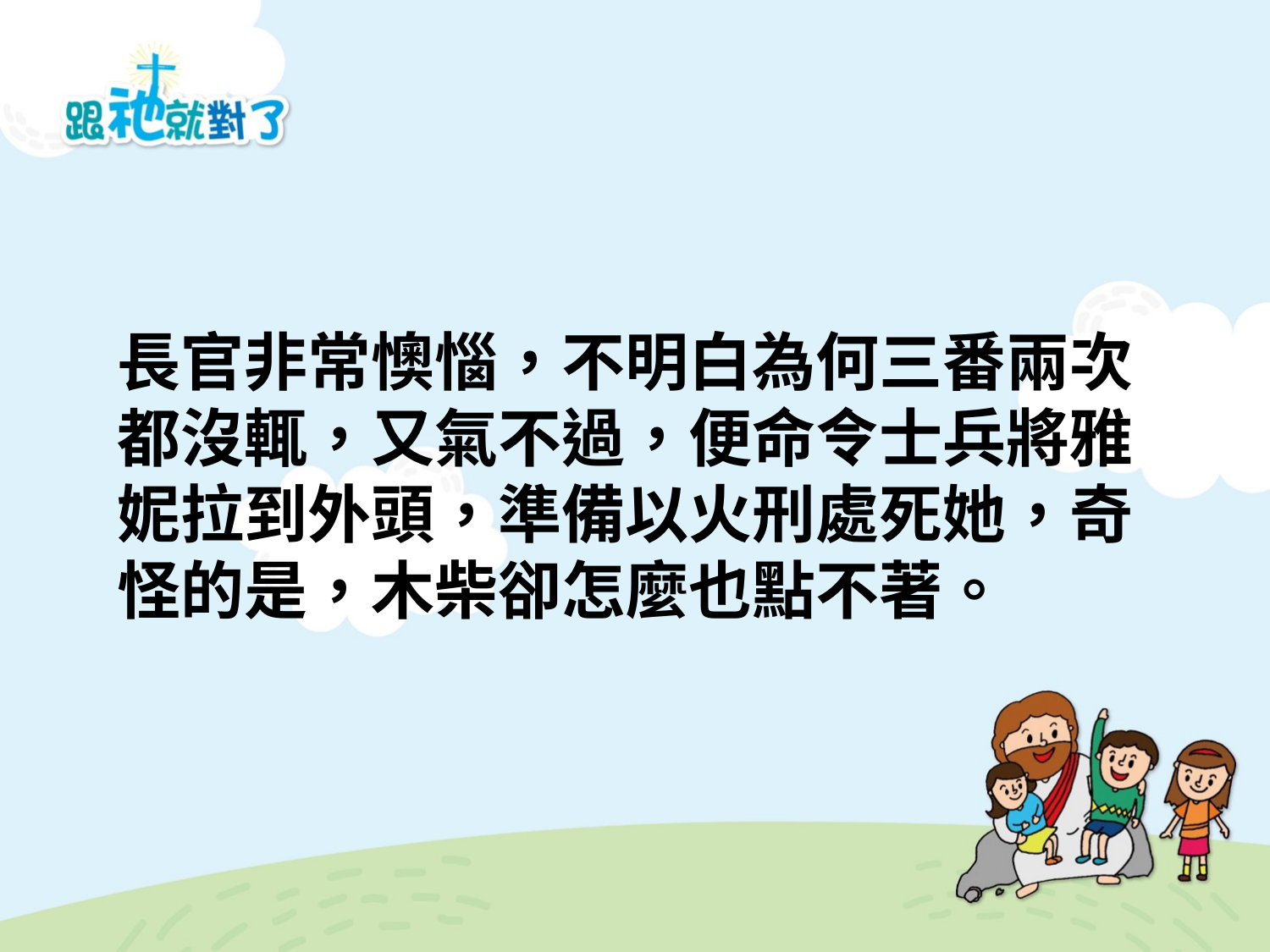

長官非常懊惱，不明白為何三番兩次都沒輒，又氣不過，便命令士兵將雅妮拉到外頭，準備以火刑處死她，奇怪的是，木柴卻怎麼也點不著。